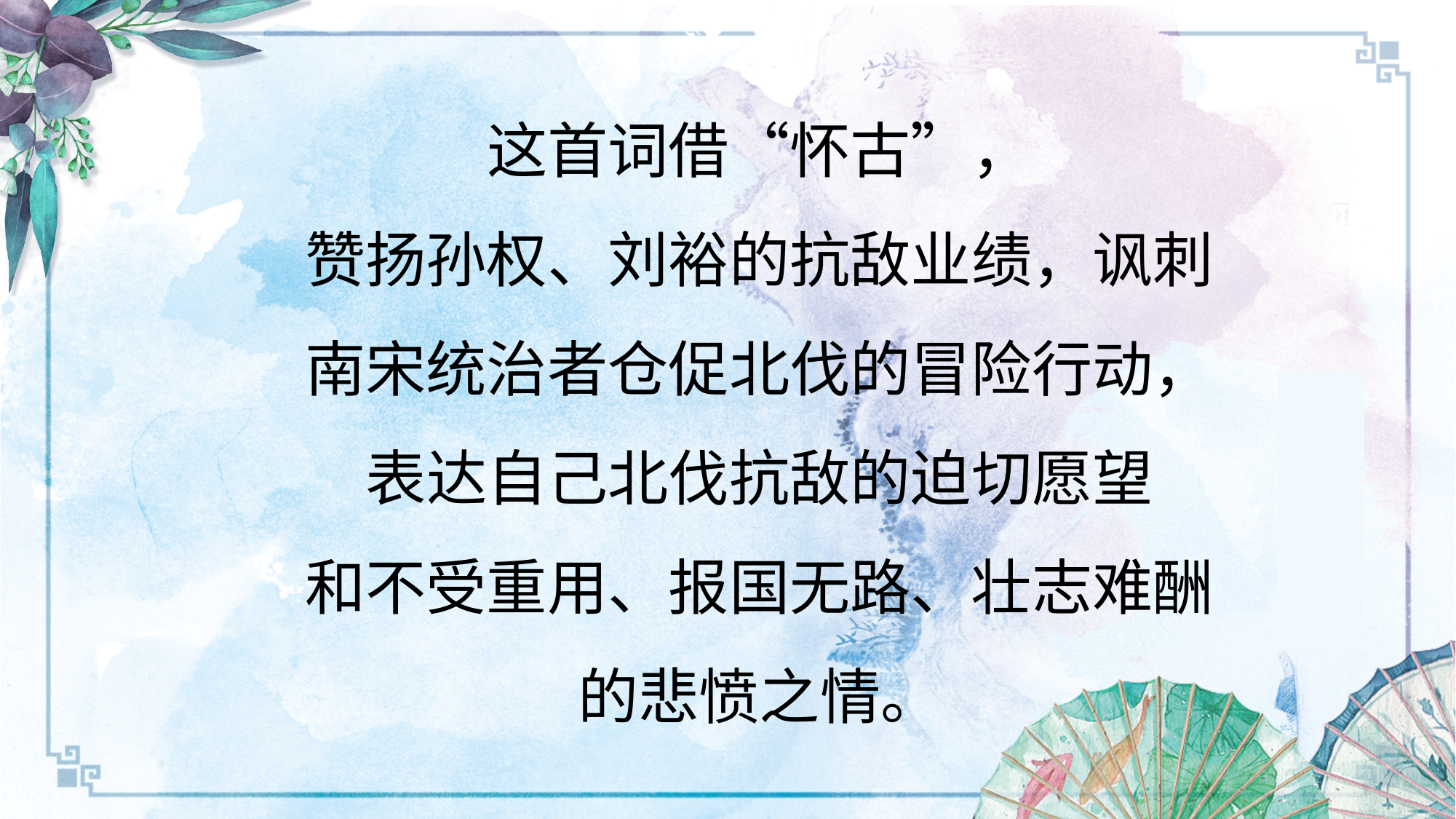

这首词借“怀古”，
赞扬孙权、刘裕的抗敌业绩，讽刺南宋统治者仓促北伐的冒险行动，
表达自己北伐抗敌的迫切愿望
和不受重用、报国无路、壮志难酬的悲愤之情。